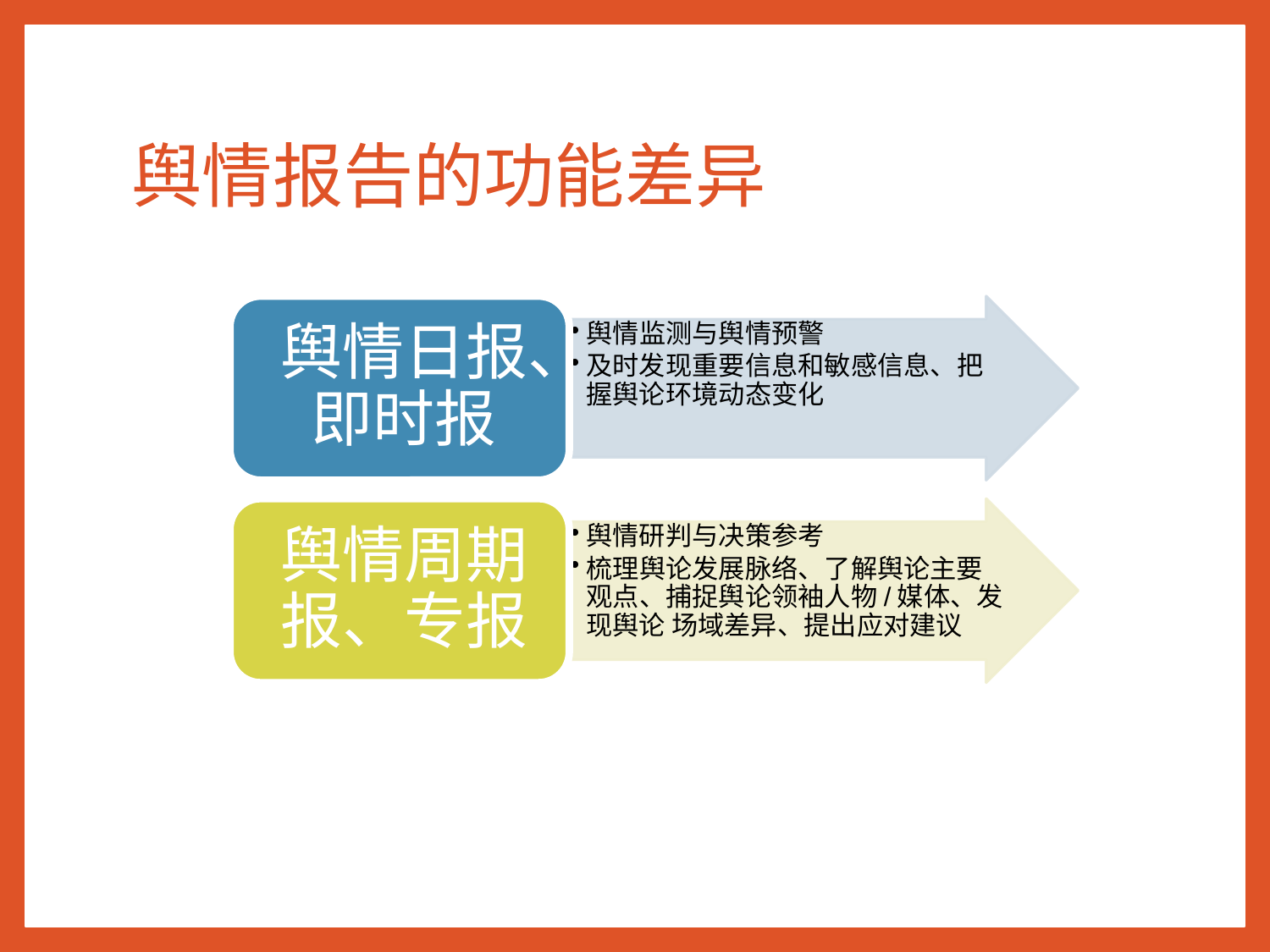

# 舆情报告的功能差异
舆情监测与舆情预警
及时发现重要信息和敏感信息、把握舆论环境动态变化
舆情日报、即时报
舆情研判与决策参考
梳理舆论发展脉络、了解舆论主要观点、捕捉舆论领袖人物/媒体、发现舆论 场域差异、提出应对建议
舆情周期报、专报